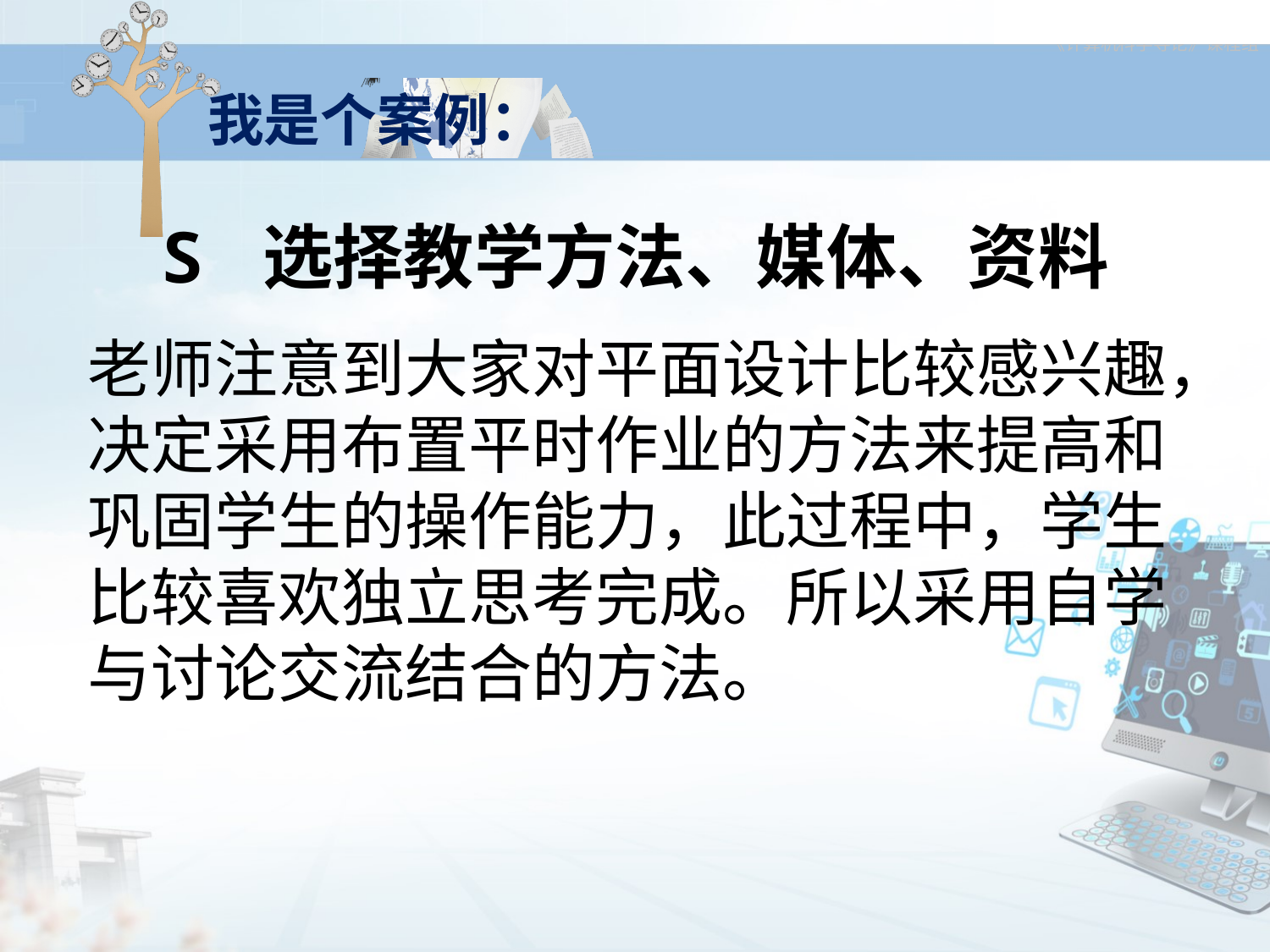

我是个案例：
S 选择教学方法、媒体、资料
老师注意到大家对平面设计比较感兴趣，决定采用布置平时作业的方法来提高和巩固学生的操作能力，此过程中，学生比较喜欢独立思考完成。所以采用自学与讨论交流结合的方法。